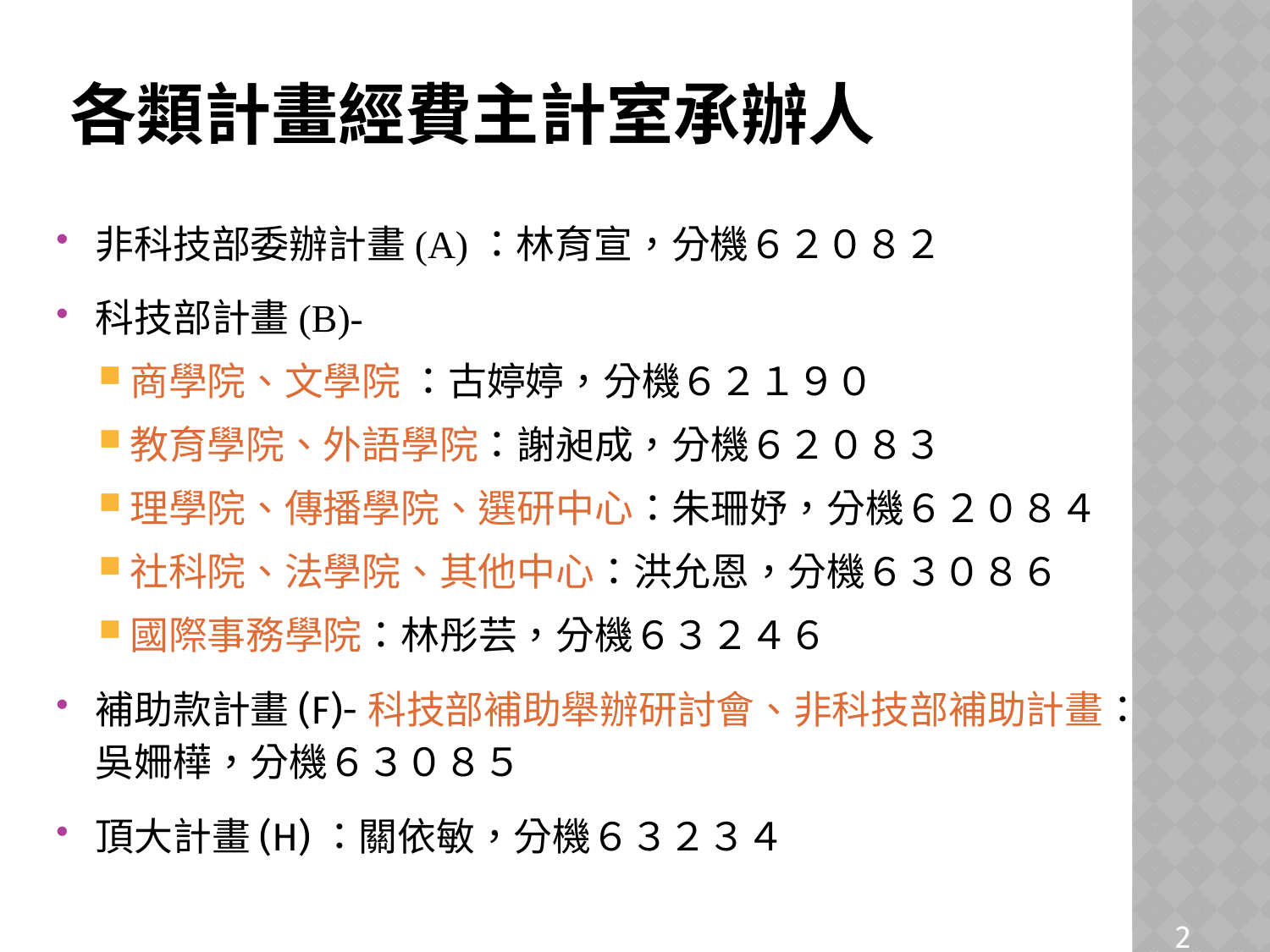

# 各類計畫經費主計室承辦人
非科技部委辦計畫(A)：林育宣，分機６２０８２
科技部計畫(B)-
商學院、文學院 ：古婷婷，分機６２１９０
教育學院、外語學院：謝昶成，分機６２０８３
理學院、傳播學院、選研中心：朱珊妤，分機６２０８４
社科院、法學院、其他中心：洪允恩，分機６３０８６
國際事務學院：林彤芸，分機６３２４６
補助款計畫(F)-科技部補助舉辦研討會、非科技部補助計畫：吳姍樺，分機６３０８５
頂大計畫(H)：關依敏，分機６３２３４
2